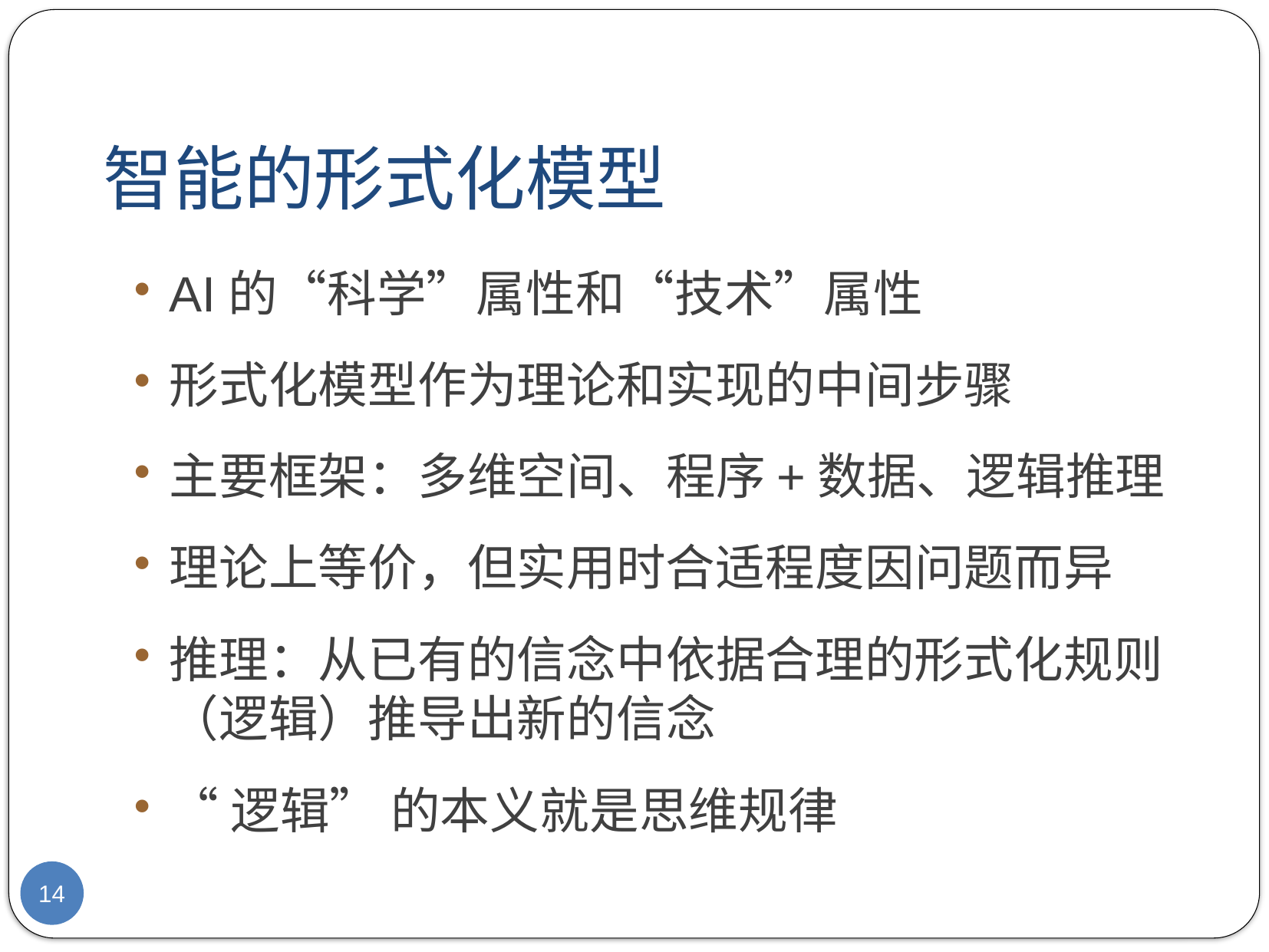

# 智能的形式化模型
AI的“科学”属性和“技术”属性
形式化模型作为理论和实现的中间步骤
主要框架：多维空间、程序+数据、逻辑推理
理论上等价，但实用时合适程度因问题而异
推理：从已有的信念中依据合理的形式化规则（逻辑）推导出新的信念
“逻辑” 的本义就是思维规律
14